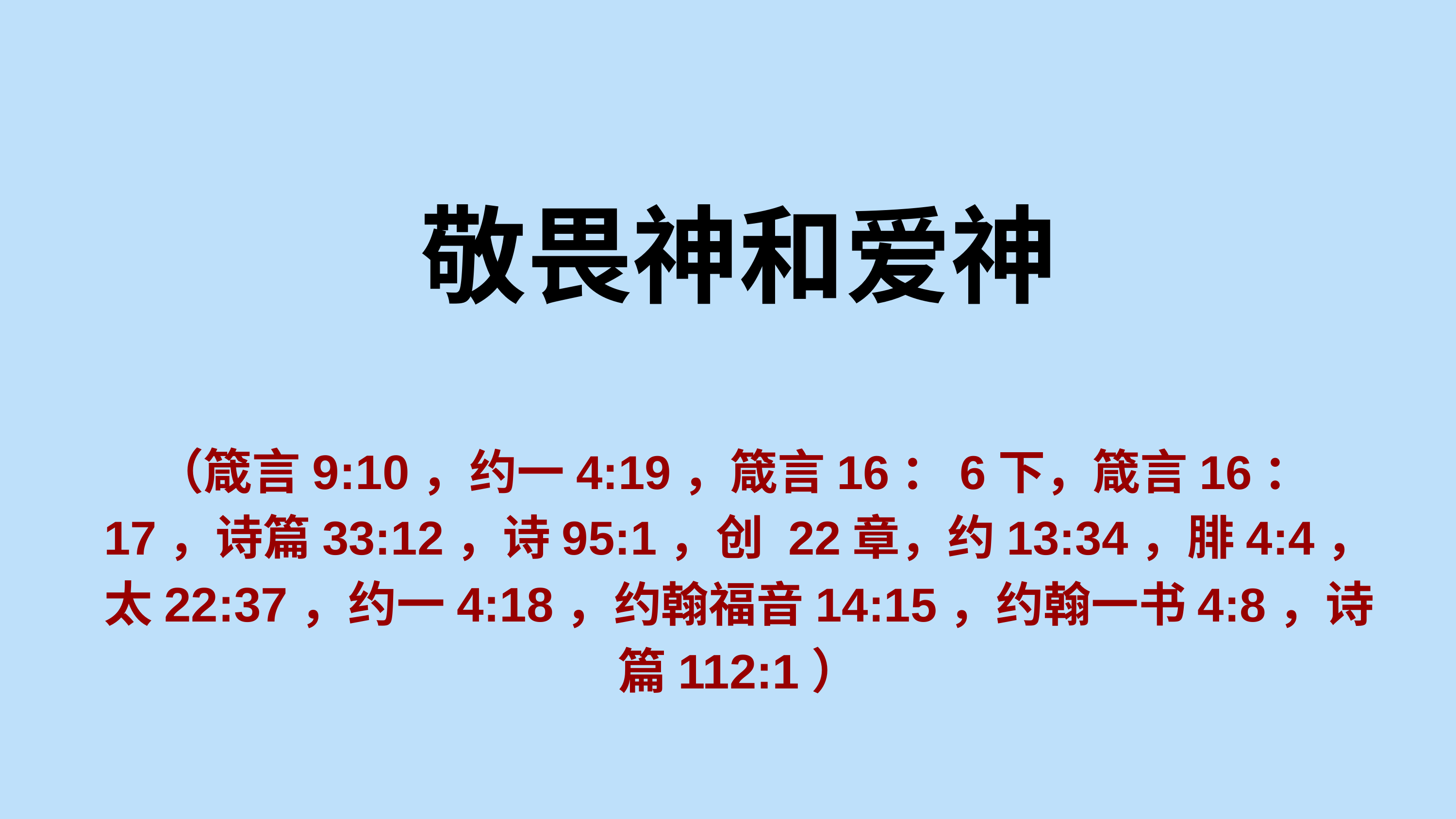

敬畏神和爱神

（箴言9:10，约一4:19，箴言16：6下，箴言16：17，诗篇33:12，诗95:1，创 22章，约13:34，腓4:4，太22:37，约一4:18，约翰福音14:15，约翰一书4:8，诗篇112:1）